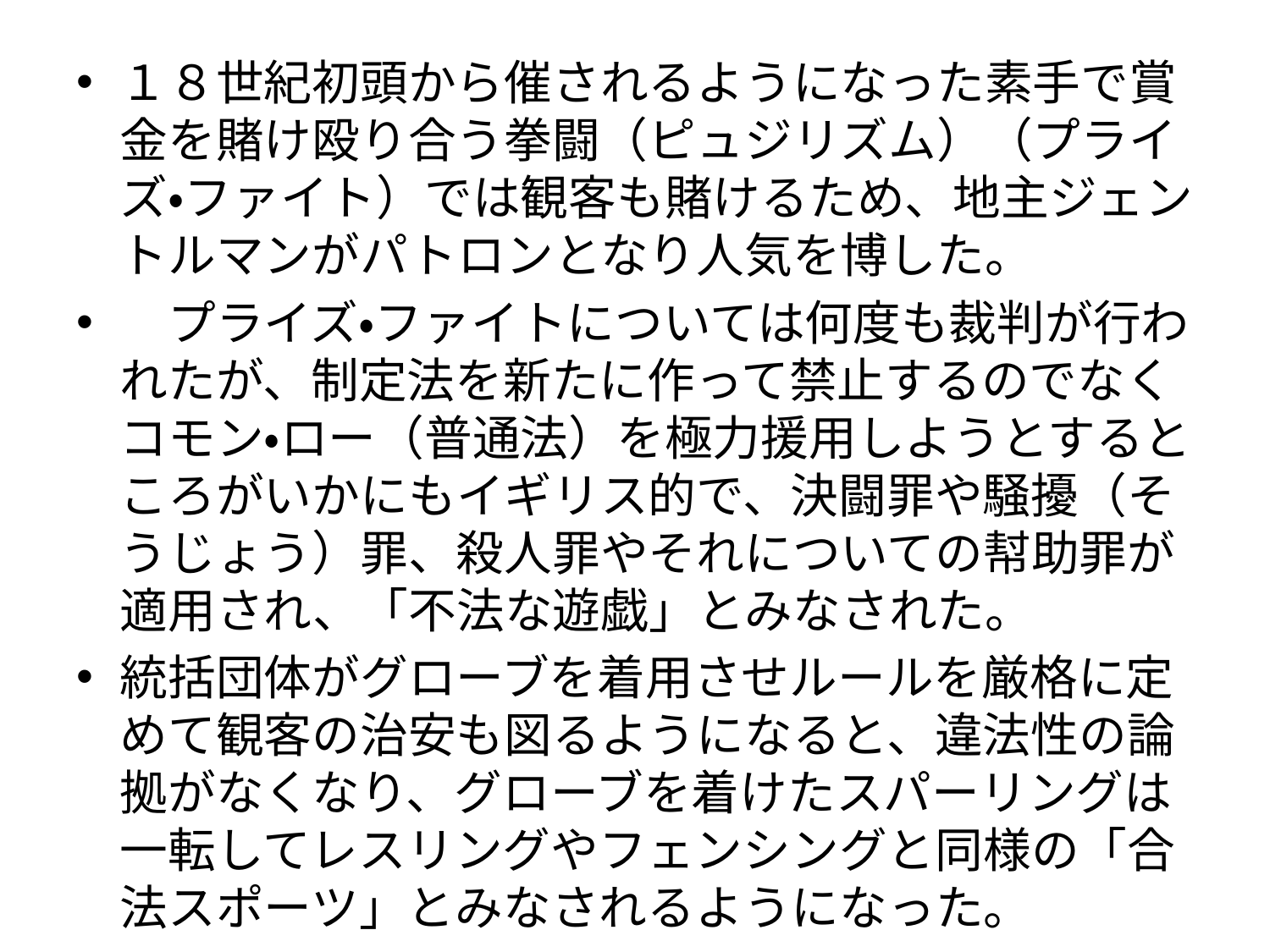

１８世紀初頭から催されるようになった素手で賞金を賭け殴り合う拳闘（ピュジリズム）（プライズ・ファイト）では観客も賭けるため、地主ジェントルマンがパトロンとなり人気を博した。
　プライズ・ファイトについては何度も裁判が行われたが、制定法を新たに作って禁止するのでなくコモン・ロー（普通法）を極力援用しようとするところがいかにもイギリス的で、決闘罪や騒擾（そうじょう）罪、殺人罪やそれについての幇助罪が適用され、「不法な遊戯」とみなされた。
統括団体がグローブを着用させルールを厳格に定めて観客の治安も図るようになると、違法性の論拠がなくなり、グローブを着けたスパーリングは一転してレスリングやフェンシングと同様の「合法スポーツ」とみなされるようになった。